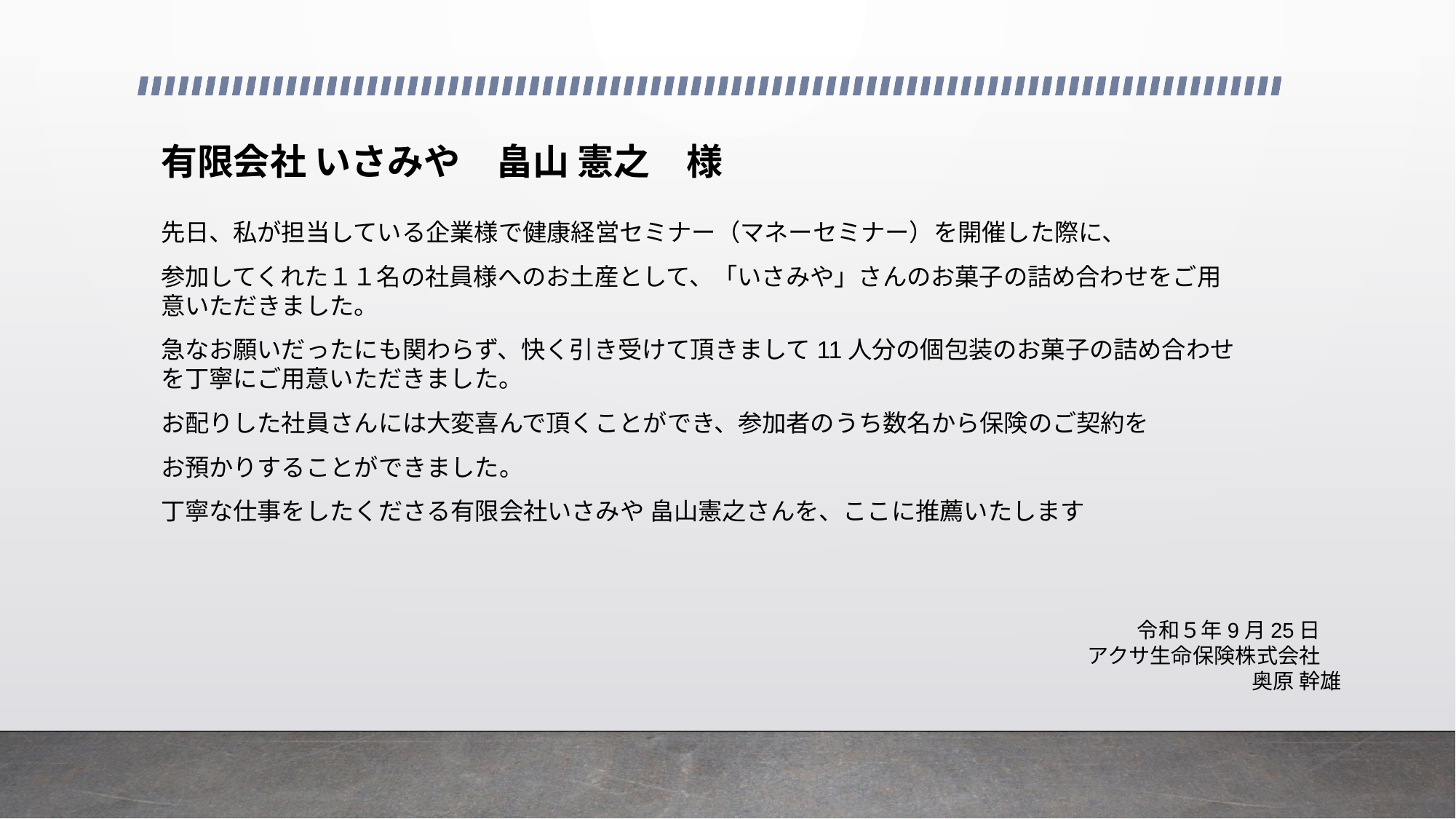

有限会社 いさみや　畠山 憲之　様

先日、私が担当している企業様で健康経営セミナー（マネーセミナー）を開催した際に、
参加してくれた１１名の社員様へのお土産として、「いさみや」さんのお菓子の詰め合わせをご用意いただきました。
急なお願いだったにも関わらず、快く引き受けて頂きまして11人分の個包装のお菓子の詰め合わせを丁寧にご用意いただきました。
お配りした社員さんには大変喜んで頂くことができ、参加者のうち数名から保険のご契約を
お預かりすることができました。
丁寧な仕事をしたくださる有限会社いさみや 畠山憲之さんを、ここに推薦いたします
令和５年9月25日
アクサ生命保険株式会社
奥原 幹雄